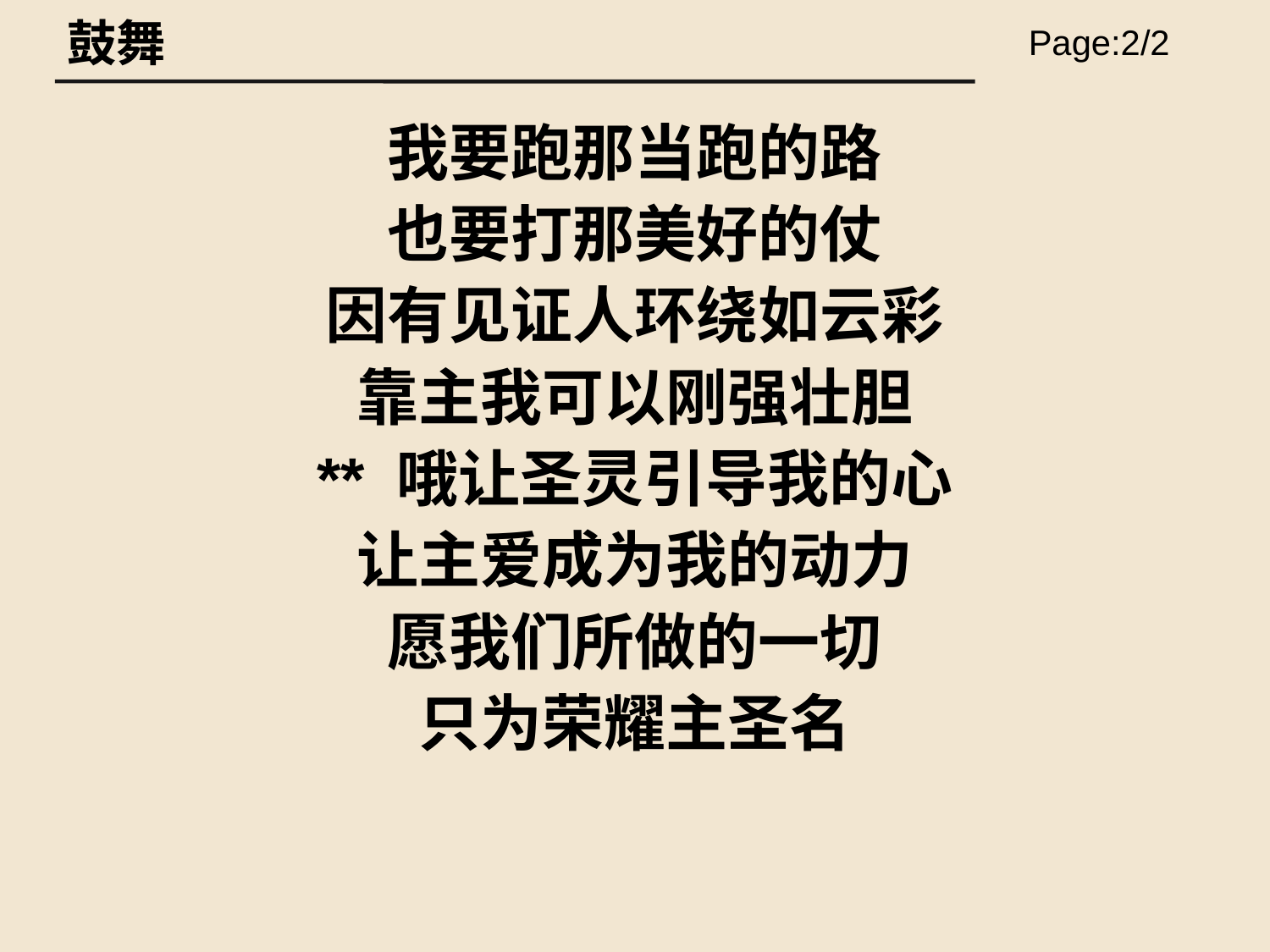

鼓舞
Page:2/2

我要跑那当跑的路
也要打那美好的仗
因有见证人环绕如云彩
靠主我可以刚强壮胆
** 哦让圣灵引导我的心
让主爱成为我的动力
愿我们所做的一切
只为荣耀主圣名